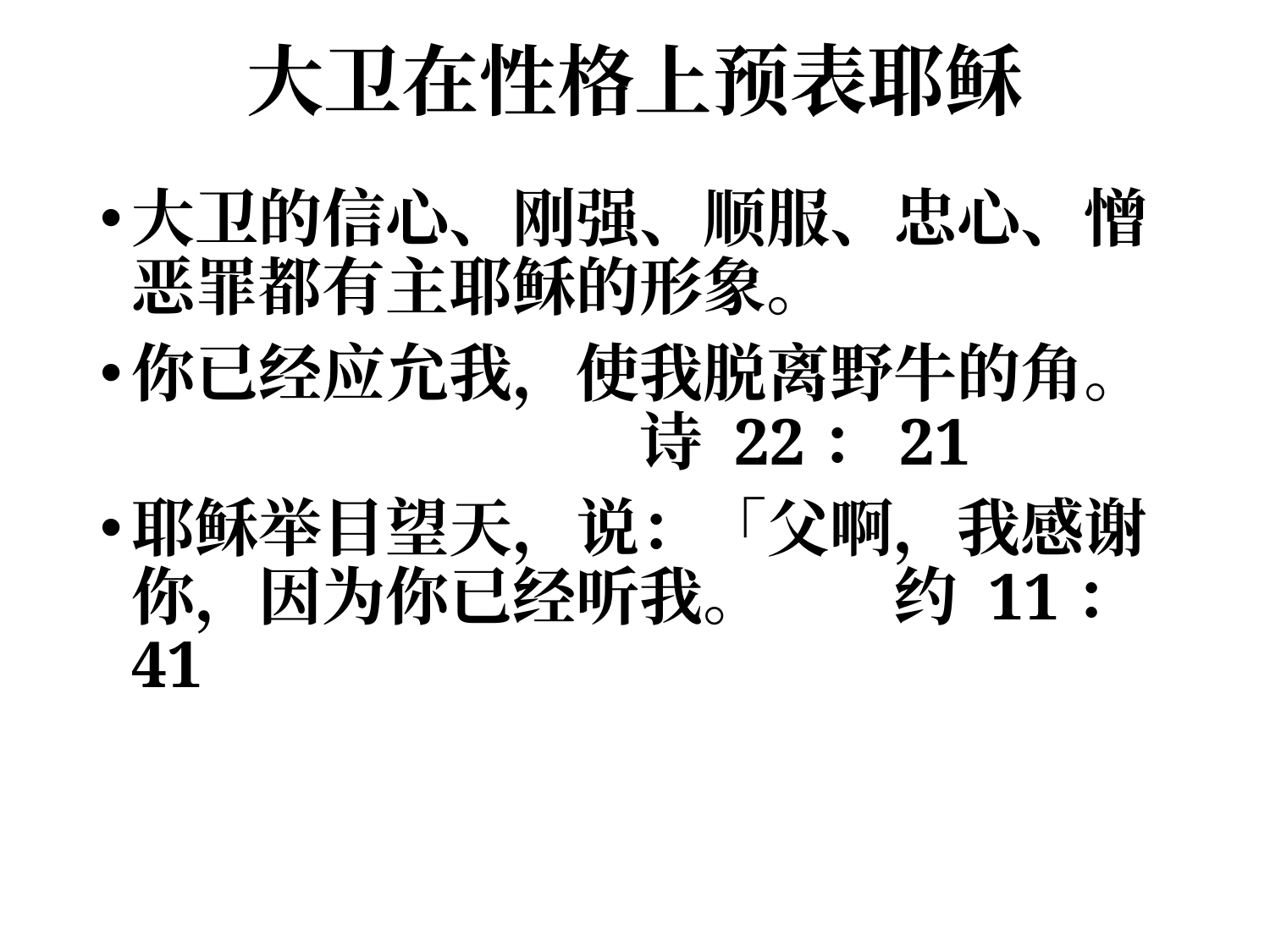

# 大卫在性格上预表耶稣
大卫的信心、刚强、顺服、忠心、憎恶罪都有主耶稣的形象。
你已经应允我，使我脱离野牛的角。 				诗 22：21
耶稣举目望天，说：「父啊，我感谢你，因为你已经听我。	约 11：41